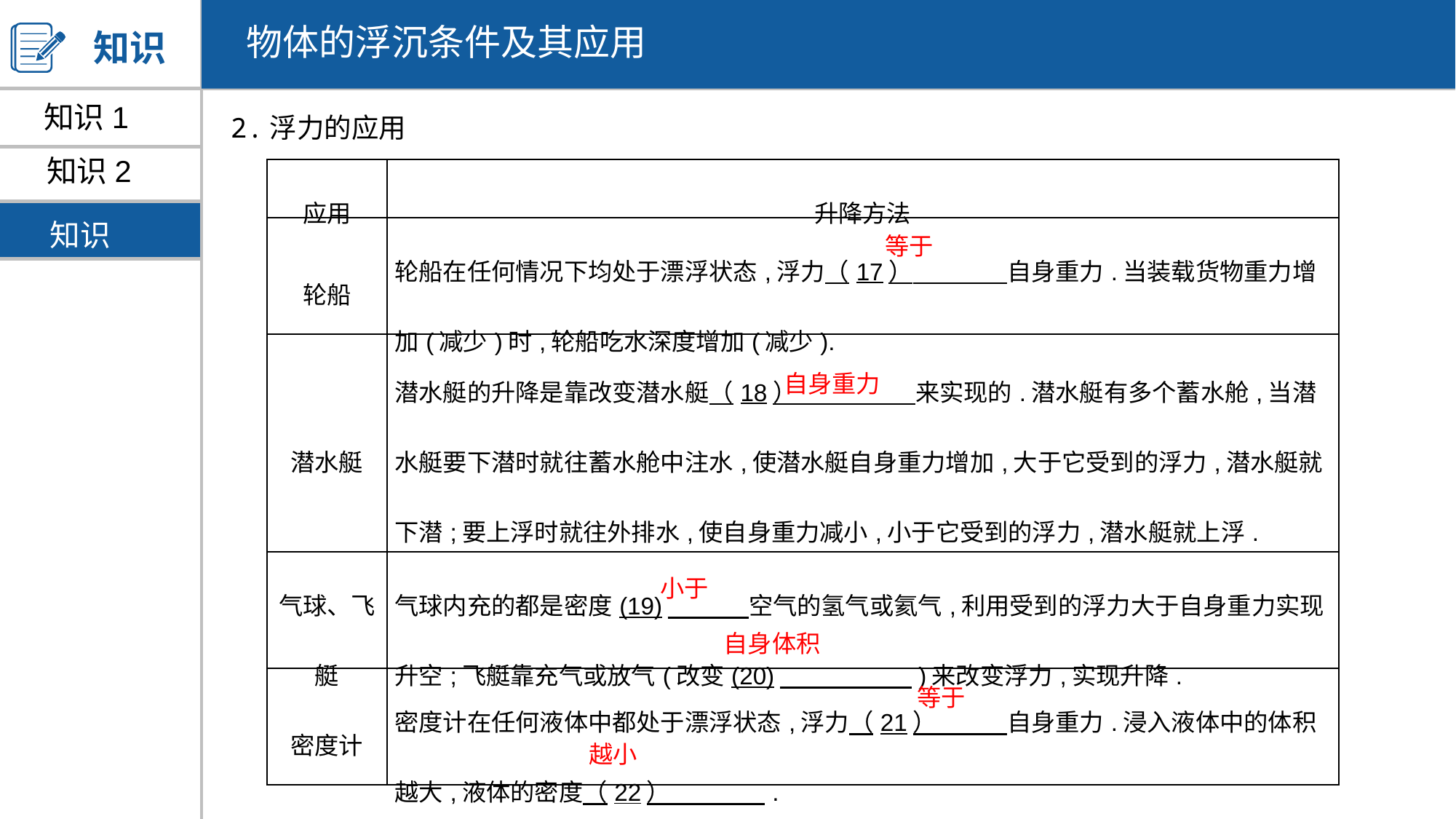

物体的浮沉条件及其应用
知识

知识1
2.浮力的应用
知识2
| 应用 | 升降方法 |
| --- | --- |
| 轮船 | 轮船在任何情况下均处于漂浮状态,浮力（17）　　 　自身重力.当装载货物重力增加(减少)时,轮船吃水深度增加(减少). |
| 潜水艇 | 潜水艇的升降是靠改变潜水艇（18）　　 　　来实现的.潜水艇有多个蓄水舱,当潜水艇要下潜时就往蓄水舱中注水,使潜水艇自身重力增加,大于它受到的浮力,潜水艇就下潜;要上浮时就往外排水,使自身重力减小,小于它受到的浮力,潜水艇就上浮. |
| 气球、飞艇 | 气球内充的都是密度(19)　 　空气的氢气或氦气,利用受到的浮力大于自身重力实现升空;飞艇靠充气或放气(改变(20)　　 　　　)来改变浮力,实现升降. |
| 密度计 | 密度计在任何液体中都处于漂浮状态,浮力（21）　 　自身重力.浸入液体中的体积越大,液体的密度（22）　 　　. |

知识3
等于
自身重力
小于
自身体积
等于
越小